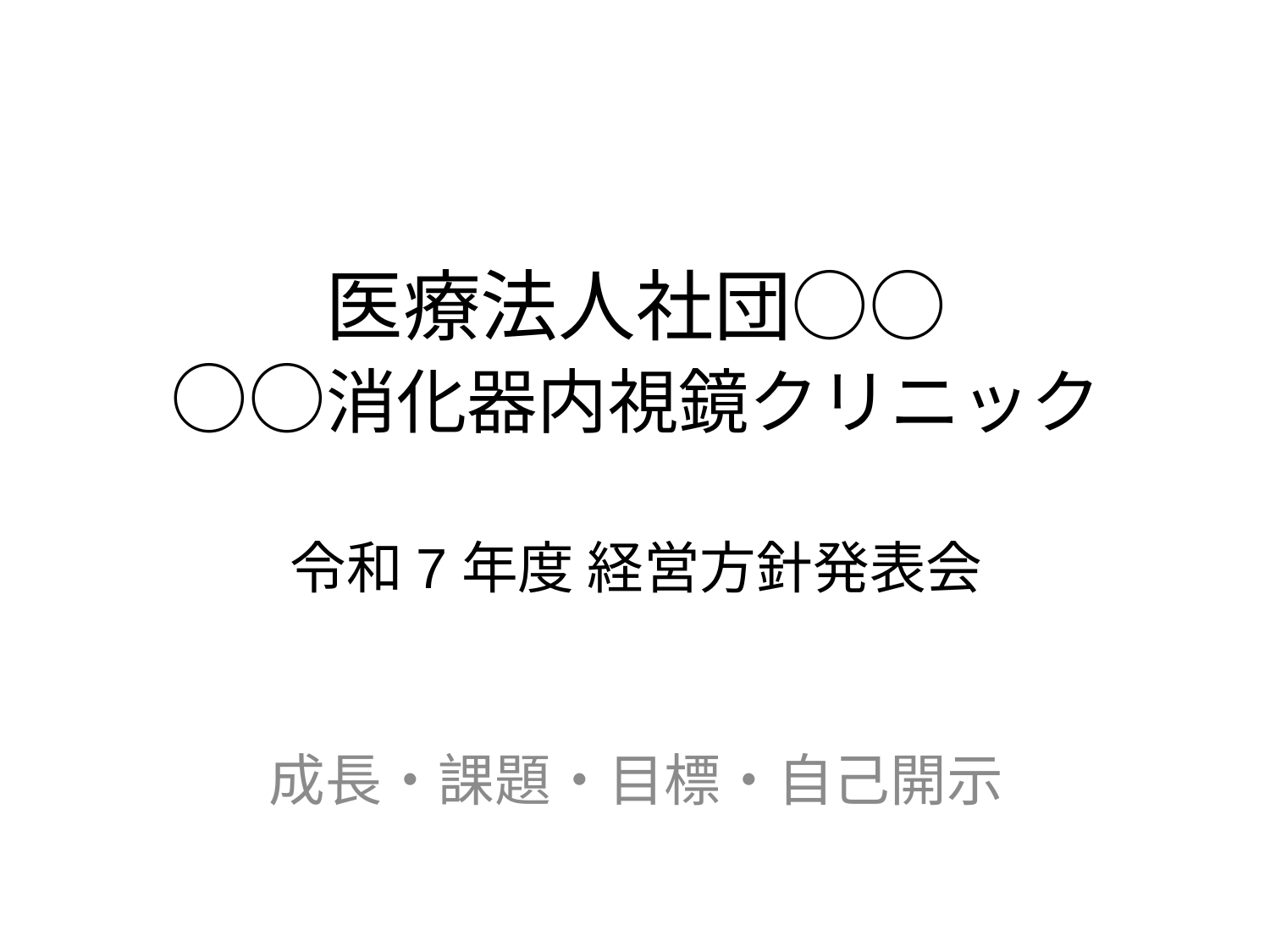

# 医療法人社団○○ ○○消化器内視鏡クリニック
令和7年度 経営方針発表会
成長・課題・目標・自己開示